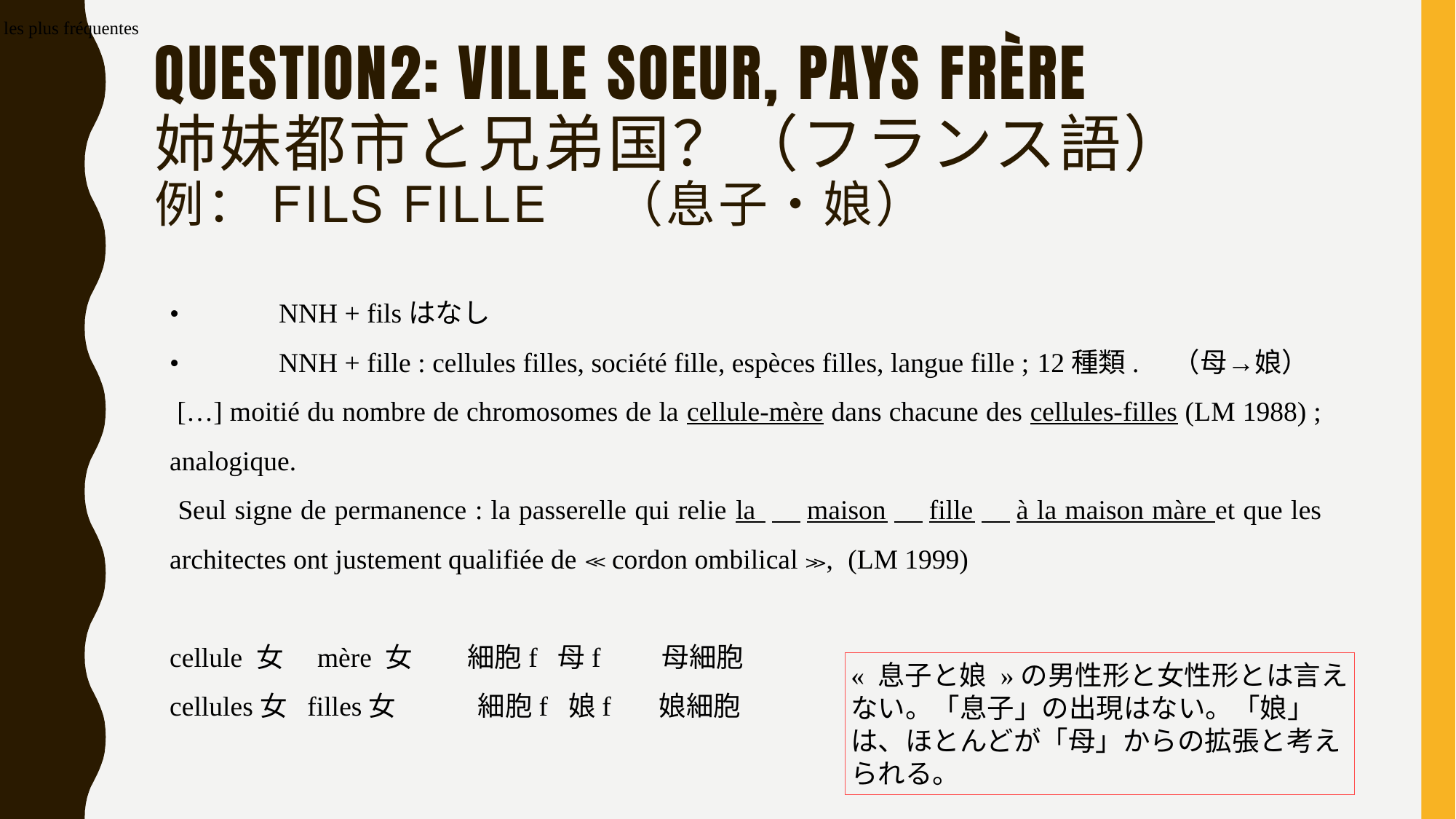

Table 3 : les 10 premières combinaisons de N + NH les plus fréquentes
# Question2: ville soeur, Pays Frère 姉妹都市と兄弟国？（フランス語） 例：fils fille　（息子・娘）

•	NNH + filsはなし
•	NNH + fille : cellules filles, société fille, espèces filles, langue fille ; 12種類.　（母→娘）
 […] moitié du nombre de chromosomes de la cellule-mère dans chacune des cellules-filles (LM 1988) ; analogique.
 Seul signe de permanence : la passerelle qui relie la 　maison　fille　à la maison màre et que les architectes ont justement qualifiée de ≪ cordon ombilical ≫,  (LM 1999)

cellule 女　mère 女　　細胞f  母f　　母細胞
cellules女  filles女　　　細胞f  娘f  　娘細胞

« 息子と娘 »の男性形と女性形とは言えない。「息子」の出現はない。「娘」は、ほとんどが「母」からの拡張と考えられる。